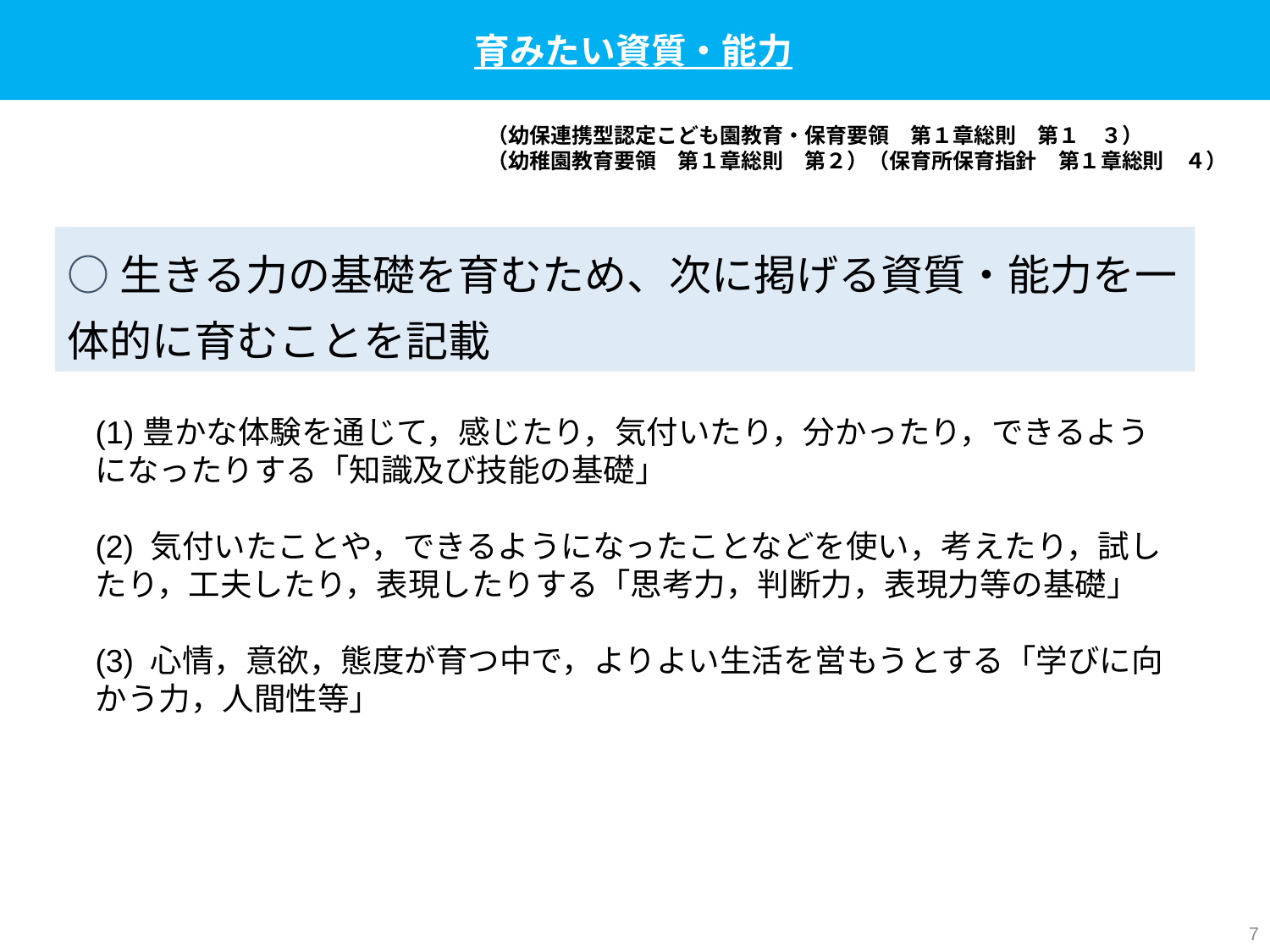

育みたい資質・能力
（幼保連携型認定こども園教育・保育要領　第１章総則　第１　３）
（幼稚園教育要領　第１章総則　第２）（保育所保育指針　第１章総則　４）
○生きる力の基礎を育むため、次に掲げる資質・能力を一体的に育むことを記載
豊かな体験を通じて，感じたり，気付いたり，分かったり，できるよう
になったりする「知識及び技能の基礎」

(2) 気付いたことや，できるようになったことなどを使い，考えたり，試したり，工夫したり，表現したりする「思考力，判断力，表現力等の基礎」

(3) 心情，意欲，態度が育つ中で，よりよい生活を営もうとする「学びに向かう力，人間性等」
7